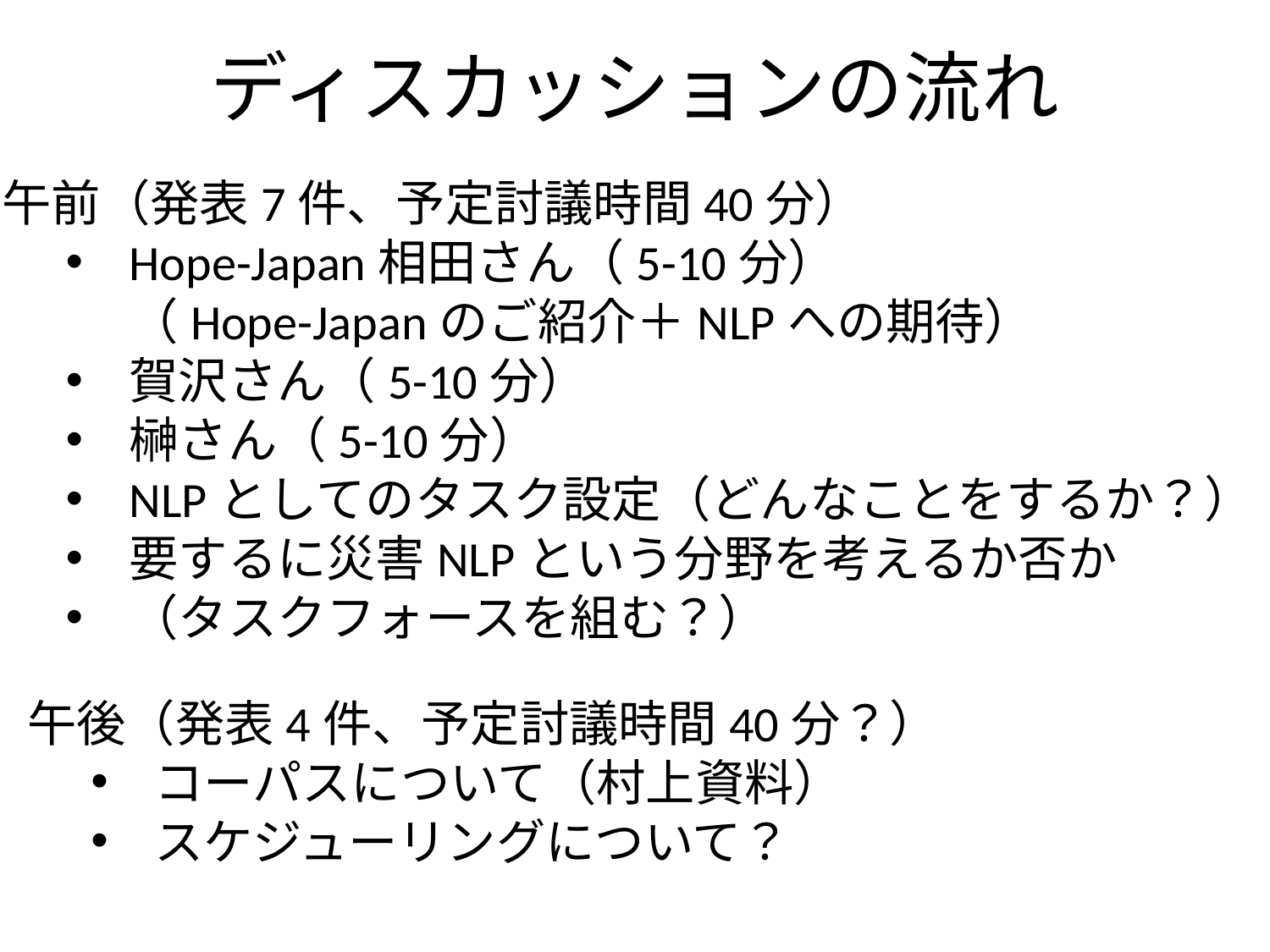

# ディスカッションの流れ
午前（発表7件、予定討議時間40分）
Hope-Japan相田さん（5-10分）
（Hope-Japanのご紹介＋NLPへの期待）
賀沢さん（5-10分）
榊さん（5-10分）
NLPとしてのタスク設定（どんなことをするか？）
要するに災害NLPという分野を考えるか否か
（タスクフォースを組む？）
午後（発表4件、予定討議時間40分？）
コーパスについて（村上資料）
スケジューリングについて？